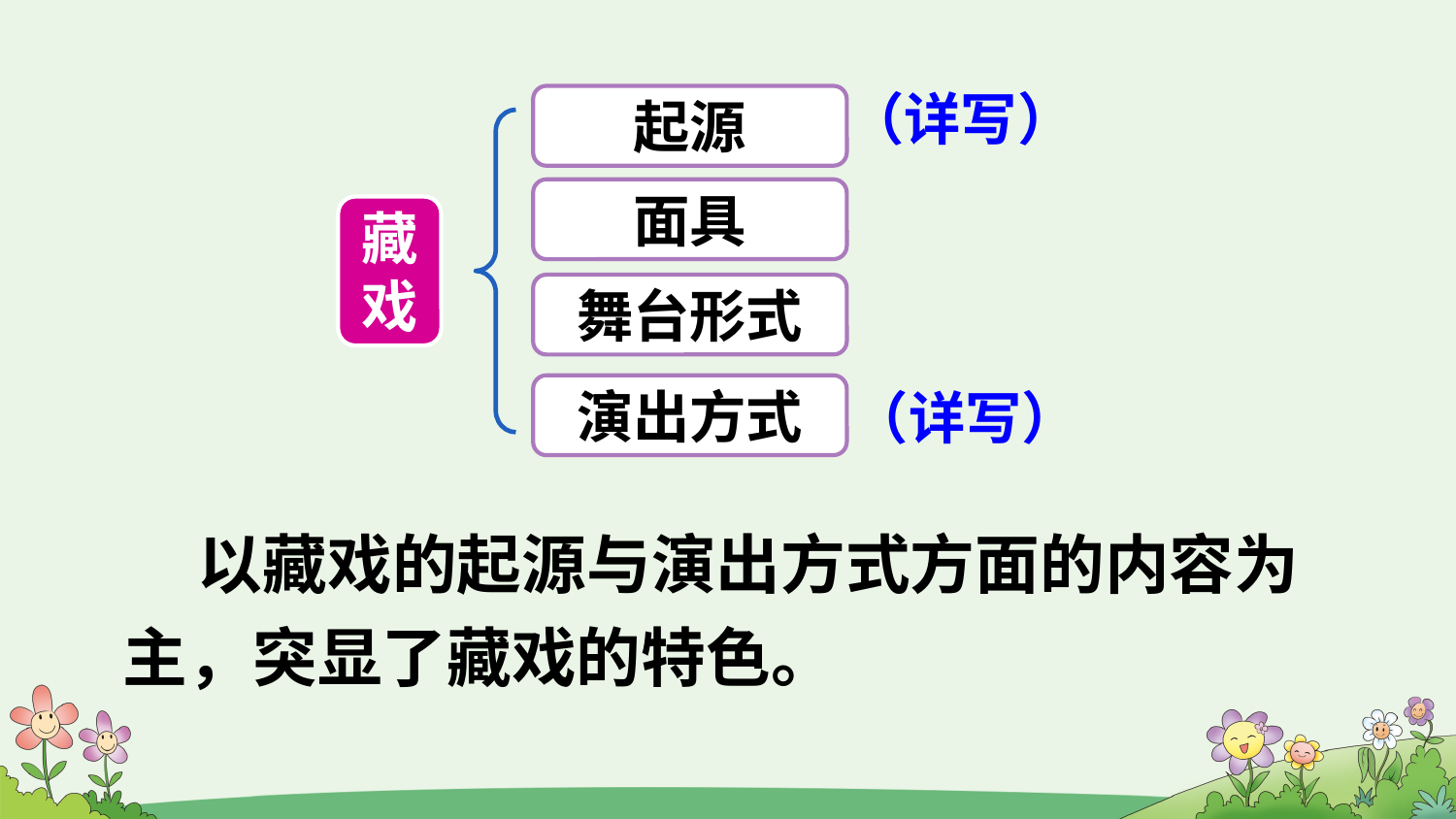

（详写）
起源

面具
藏戏
舞台形式
（详写）
演出方式
    以藏戏的起源与演出方式方面的内容为主，突显了藏戏的特色。